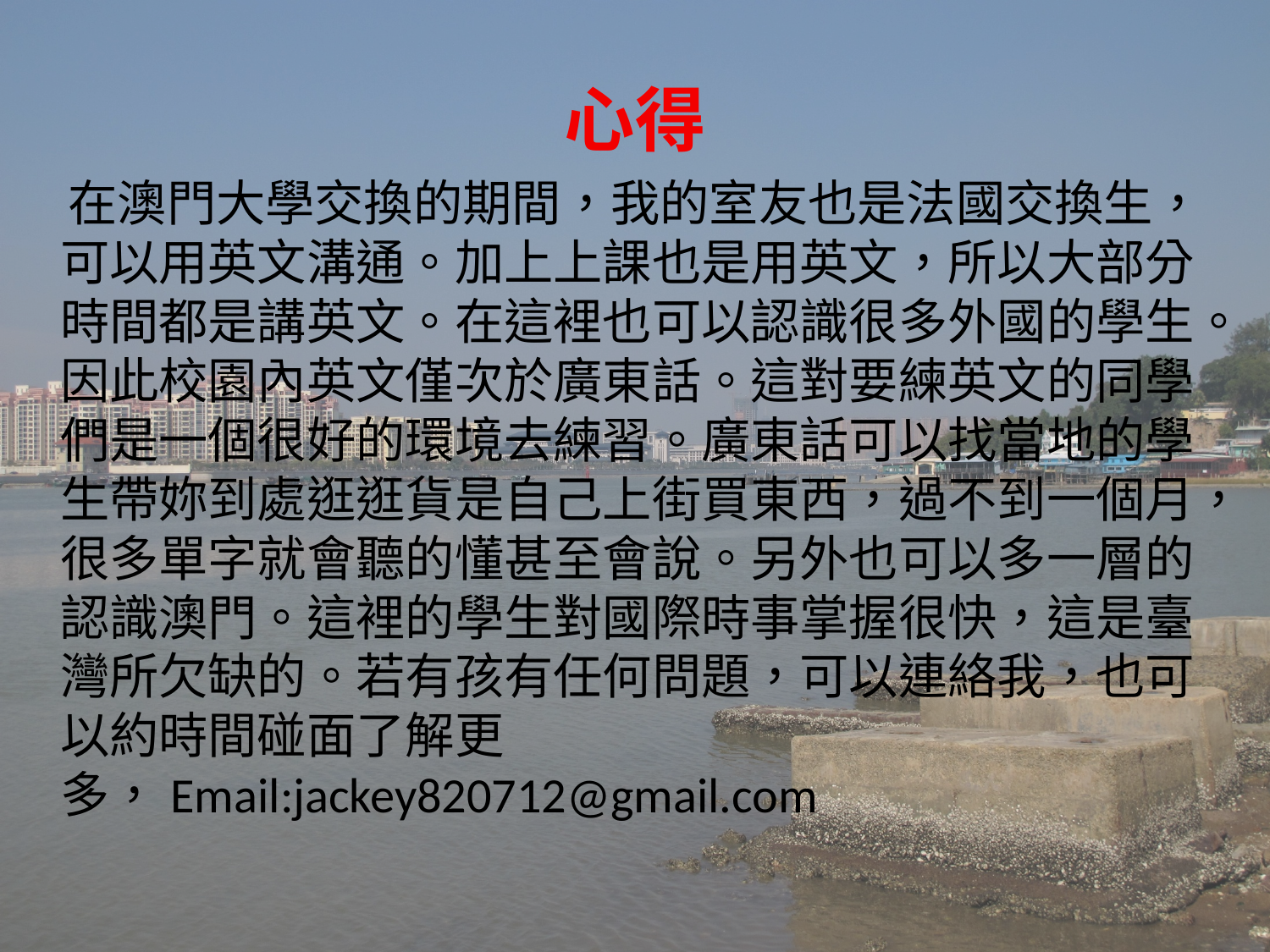

# 心得
    在澳門大學交換的期間，我的室友也是法國交換生，可以用英文溝通。加上上課也是用英文，所以大部分時間都是講英文。在這裡也可以認識很多外國的學生。因此校園內英文僅次於廣東話。這對要練英文的同學們是一個很好的環境去練習。廣東話可以找當地的學生帶妳到處逛逛貨是自己上街買東西，過不到一個月，很多單字就會聽的懂甚至會說。另外也可以多一層的認識澳門。這裡的學生對國際時事掌握很快，這是臺灣所欠缺的。若有孩有任何問題，可以連絡我，也可以約時間碰面了解更多，Email:jackey820712@gmail.com